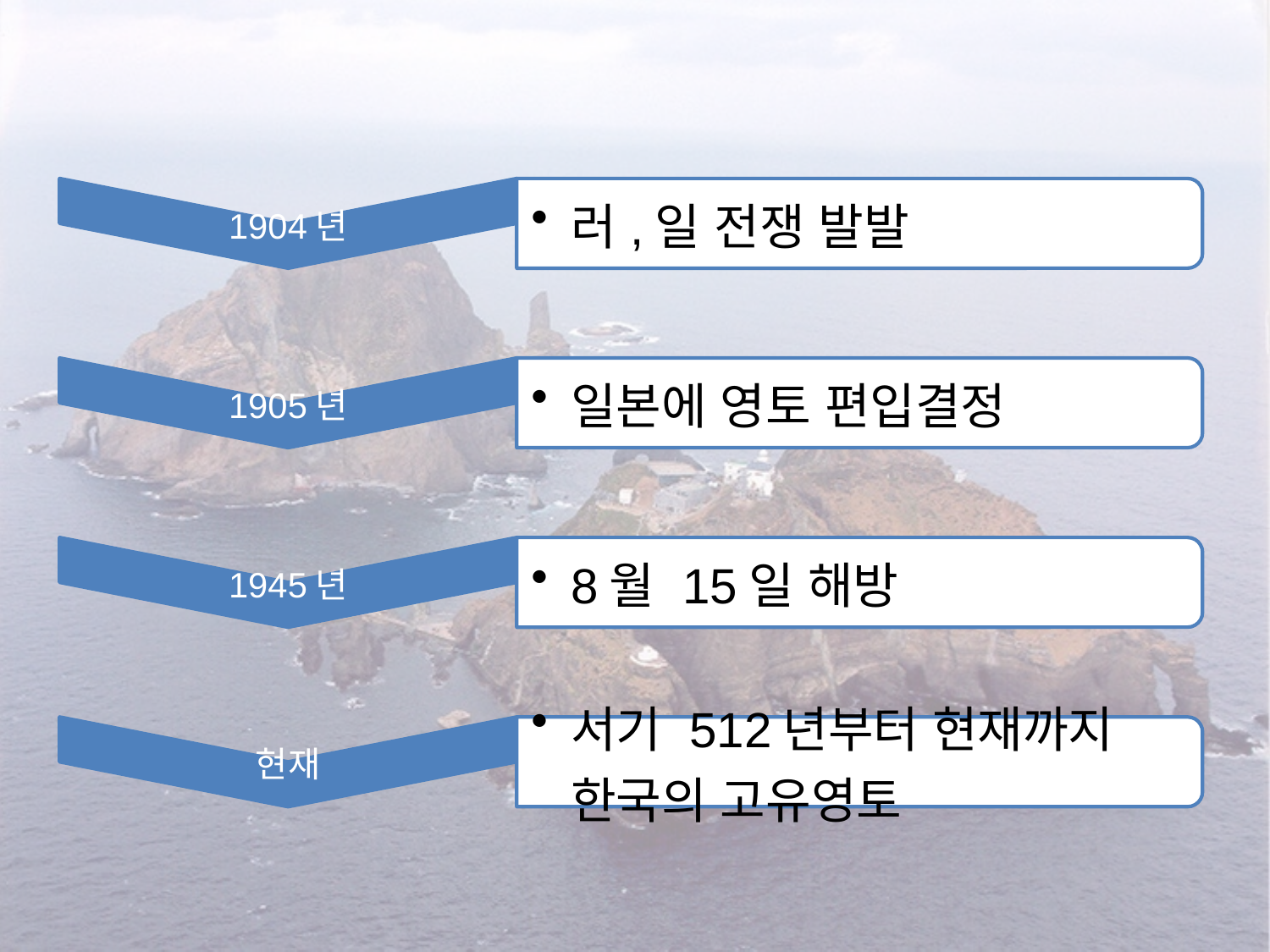

1904년
러,일 전쟁 발발
1945년
8월 15일 해방
현재
서기 512년부터 현재까지 한국의 고유영토
1905년
일본에 영토 편입결정